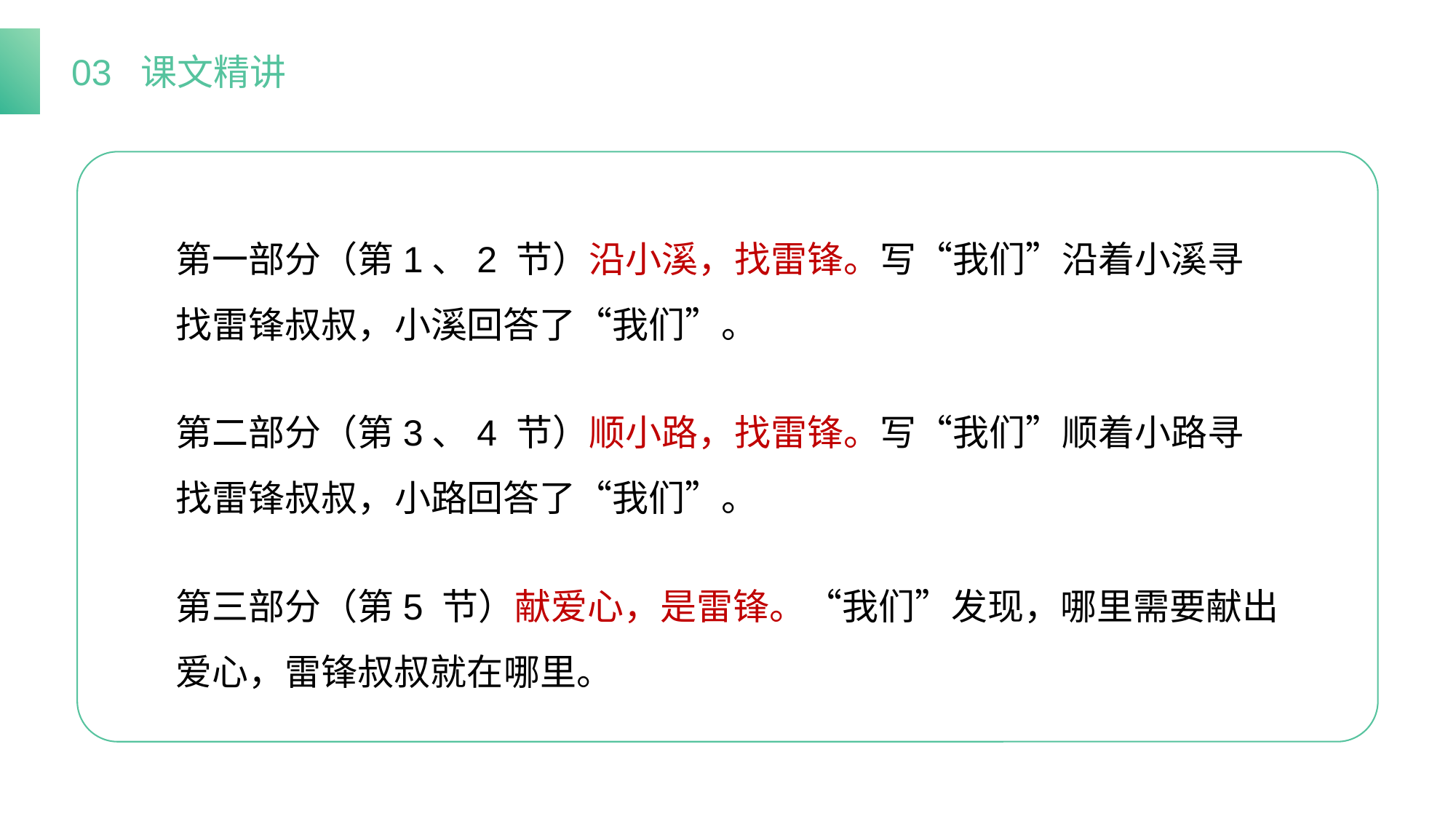

03  课文精讲
第一部分（第1、2 节）沿小溪，找雷锋。写“我们”沿着小溪寻找雷锋叔叔，小溪回答了“我们”。
第二部分（第3、4 节）顺小路，找雷锋。写“我们”顺着小路寻找雷锋叔叔，小路回答了“我们”。
第三部分（第5 节）献爱心，是雷锋。“我们”发现，哪里需要献出爱心，雷锋叔叔就在哪里。